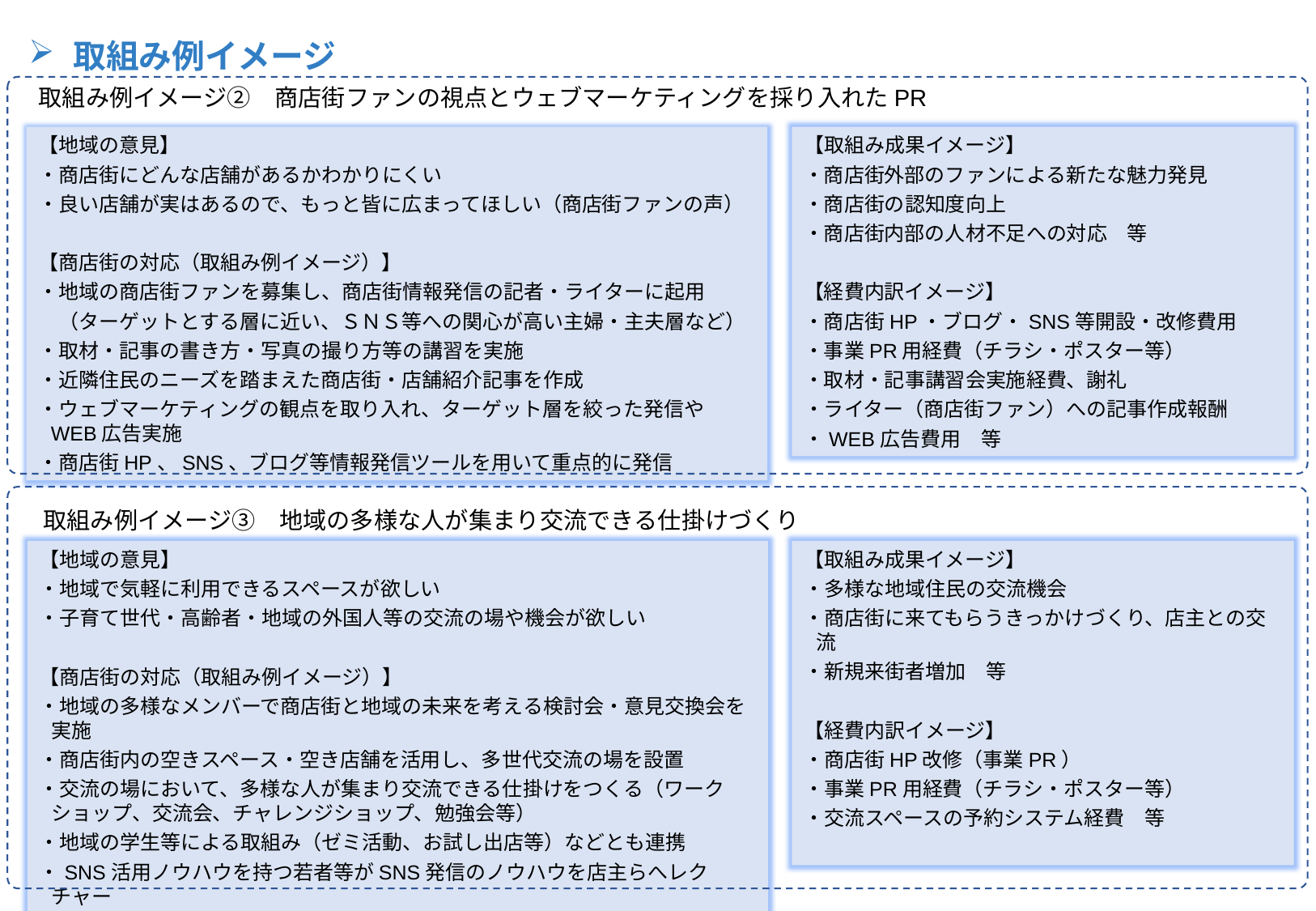

取組み例イメージ

取組み例イメージ②　商店街ファンの視点とウェブマーケティングを採り入れたPR
【地域の意見】
・商店街にどんな店舗があるかわかりにくい
・良い店舗が実はあるので、もっと皆に広まってほしい（商店街ファンの声）

【商店街の対応（取組み例イメージ）】
・地域の商店街ファンを募集し、商店街情報発信の記者・ライターに起用
　（ターゲットとする層に近い、ＳＮＳ等への関心が高い主婦・主夫層など）
・取材・記事の書き方・写真の撮り方等の講習を実施
・近隣住民のニーズを踏まえた商店街・店舗紹介記事を作成
・ウェブマーケティングの観点を取り入れ、ターゲット層を絞った発信やWEB広告実施
・商店街HP、SNS、ブログ等情報発信ツールを用いて重点的に発信
【取組み成果イメージ】
・商店街外部のファンによる新たな魅力発見
・商店街の認知度向上
・商店街内部の人材不足への対応　等

【経費内訳イメージ】
・商店街HP・ブログ・SNS等開設・改修費用
・事業PR用経費（チラシ・ポスター等）
・取材・記事講習会実施経費、謝礼
・ライター（商店街ファン）への記事作成報酬
・WEB広告費用　等

取組み例イメージ③　地域の多様な人が集まり交流できる仕掛けづくり
【地域の意見】
・地域で気軽に利用できるスペースが欲しい
・子育て世代・高齢者・地域の外国人等の交流の場や機会が欲しい

【商店街の対応（取組み例イメージ）】
・地域の多様なメンバーで商店街と地域の未来を考える検討会・意見交換会を実施
・商店街内の空きスペース・空き店舗を活用し、多世代交流の場を設置
・交流の場において、多様な人が集まり交流できる仕掛けをつくる（ワークショップ、交流会、チャレンジショップ、勉強会等）
・地域の学生等による取組み（ゼミ活動、お試し出店等）などとも連携
・SNS活用ノウハウを持つ若者等がSNS発信のノウハウを店主らへレクチャー
【取組み成果イメージ】
・多様な地域住民の交流機会
・商店街に来てもらうきっかけづくり、店主との交流
・新規来街者増加　等

【経費内訳イメージ】
・商店街HP改修（事業PR）
・事業PR用経費（チラシ・ポスター等）
・交流スペースの予約システム経費　等